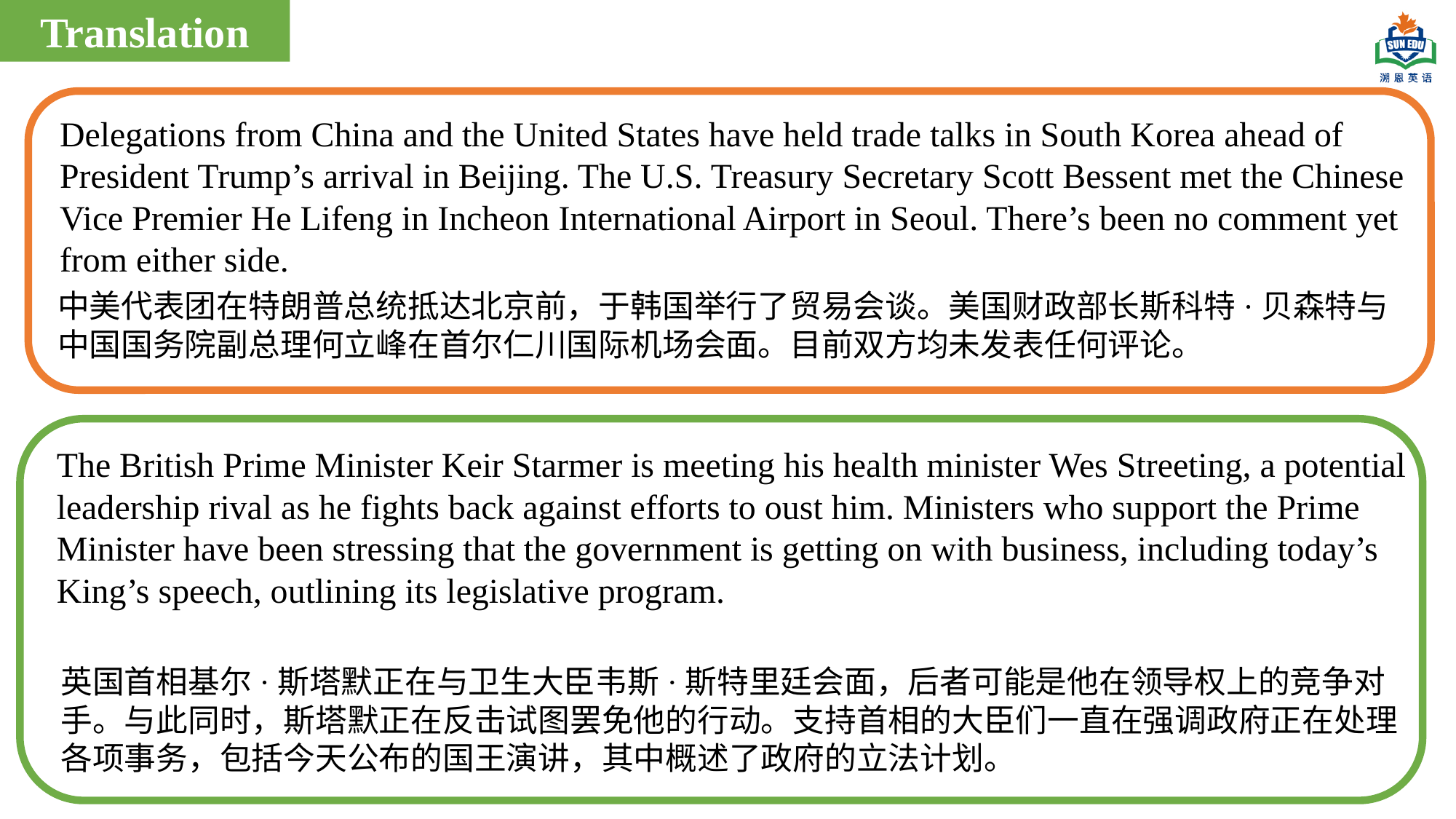

Translation

Delegations from China and the United States have held trade talks in South Korea ahead of President Trump’s arrival in Beijing. The U.S. Treasury Secretary Scott Bessent met the Chinese Vice Premier He Lifeng in Incheon International Airport in Seoul. There’s been no comment yet from either side.
中美代表团在特朗普总统抵达北京前，于韩国举行了贸易会谈。美国财政部长斯科特·贝森特与中国国务院副总理何立峰在首尔仁川国际机场会面。目前双方均未发表任何评论。

The British Prime Minister Keir Starmer is meeting his health minister Wes Streeting, a potential leadership rival as he fights back against efforts to oust him. Ministers who support the Prime Minister have been stressing that the government is getting on with business, including today’s King’s speech, outlining its legislative program.
英国首相基尔·斯塔默正在与卫生大臣韦斯·斯特里廷会面，后者可能是他在领导权上的竞争对手。与此同时，斯塔默正在反击试图罢免他的行动。支持首相的大臣们一直在强调政府正在处理各项事务，包括今天公布的国王演讲，其中概述了政府的立法计划。